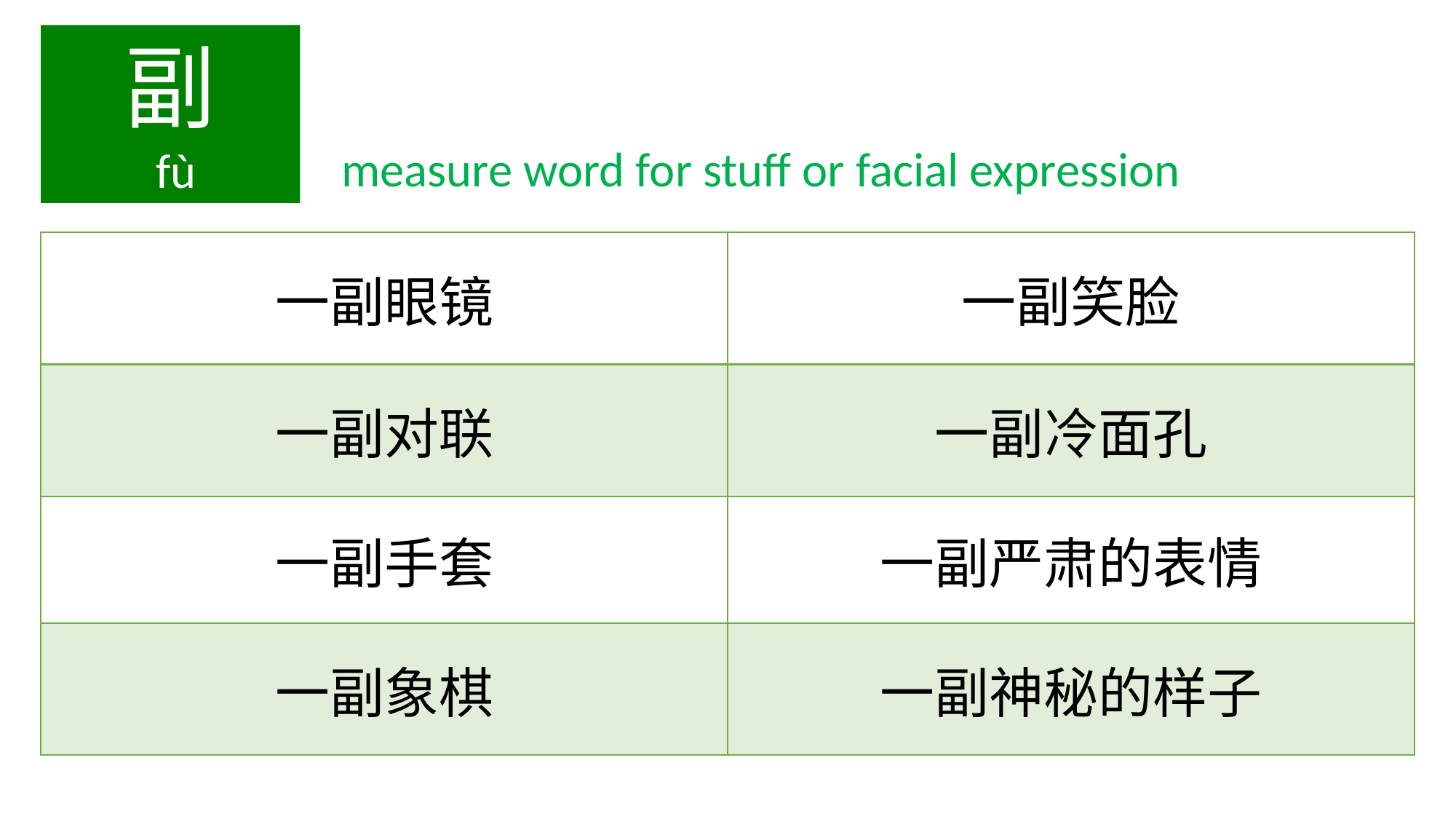

副
 fù
measure word for stuff or facial expression
| 一副眼镜 | 一副笑脸 |
| --- | --- |
| 一副对联 | 一副冷面孔 |
| 一副手套 | 一副严肃的表情 |
| 一副象棋 | 一副神秘的样子 |